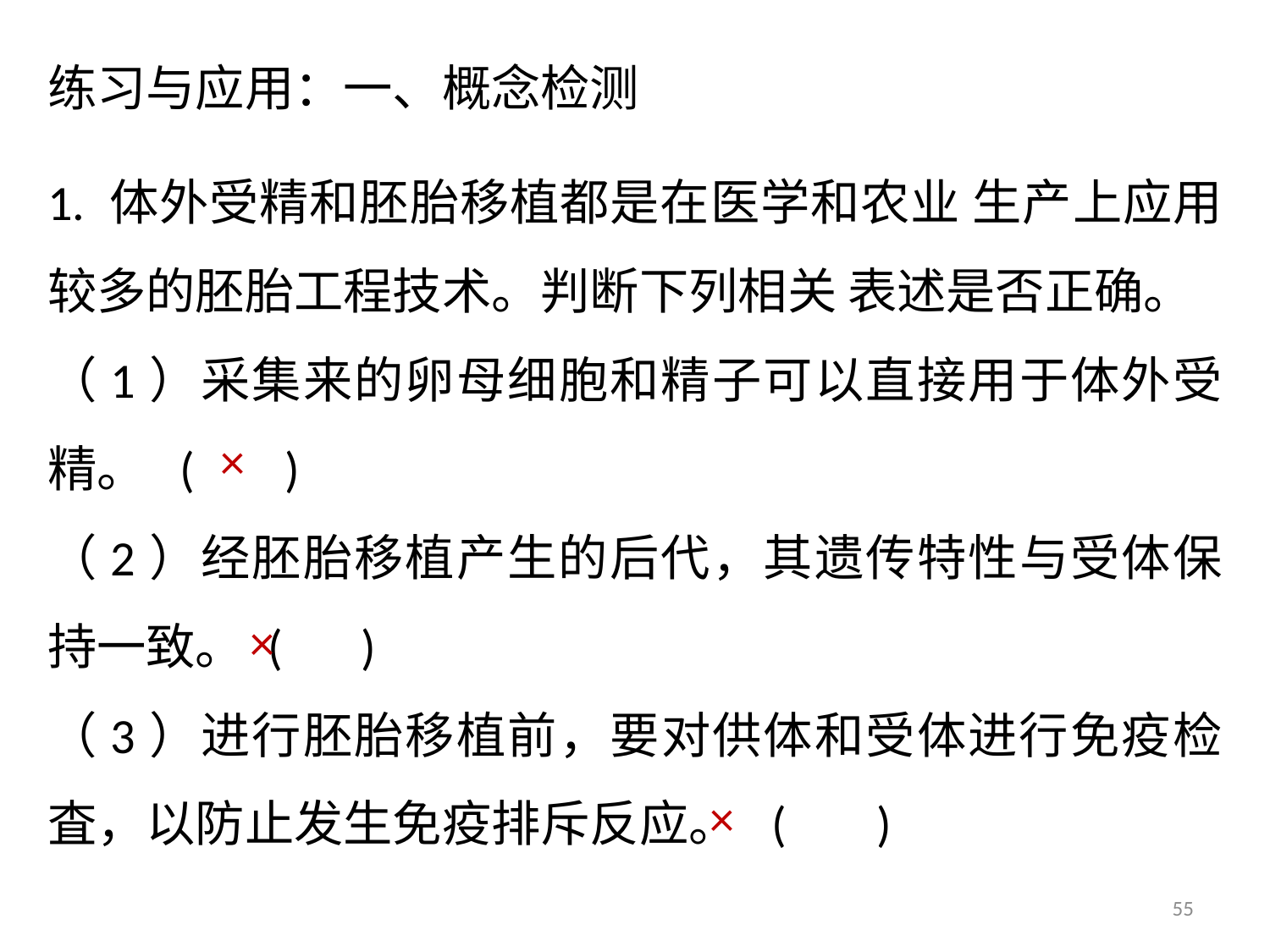

练习与应用：一、概念检测
1. 体外受精和胚胎移植都是在医学和农业 生产上应用较多的胚胎工程技术。判断下列相关 表述是否正确。
（1）采集来的卵母细胞和精子可以直接用于体外受精。  (        )
（2）经胚胎移植产生的后代，其遗传特性与受体保持一致。 (       )
（3）进行胚胎移植前，要对供体和受体进行免疫检査，以防止发生免疫排斥反应。  (        )
×
×
×
55